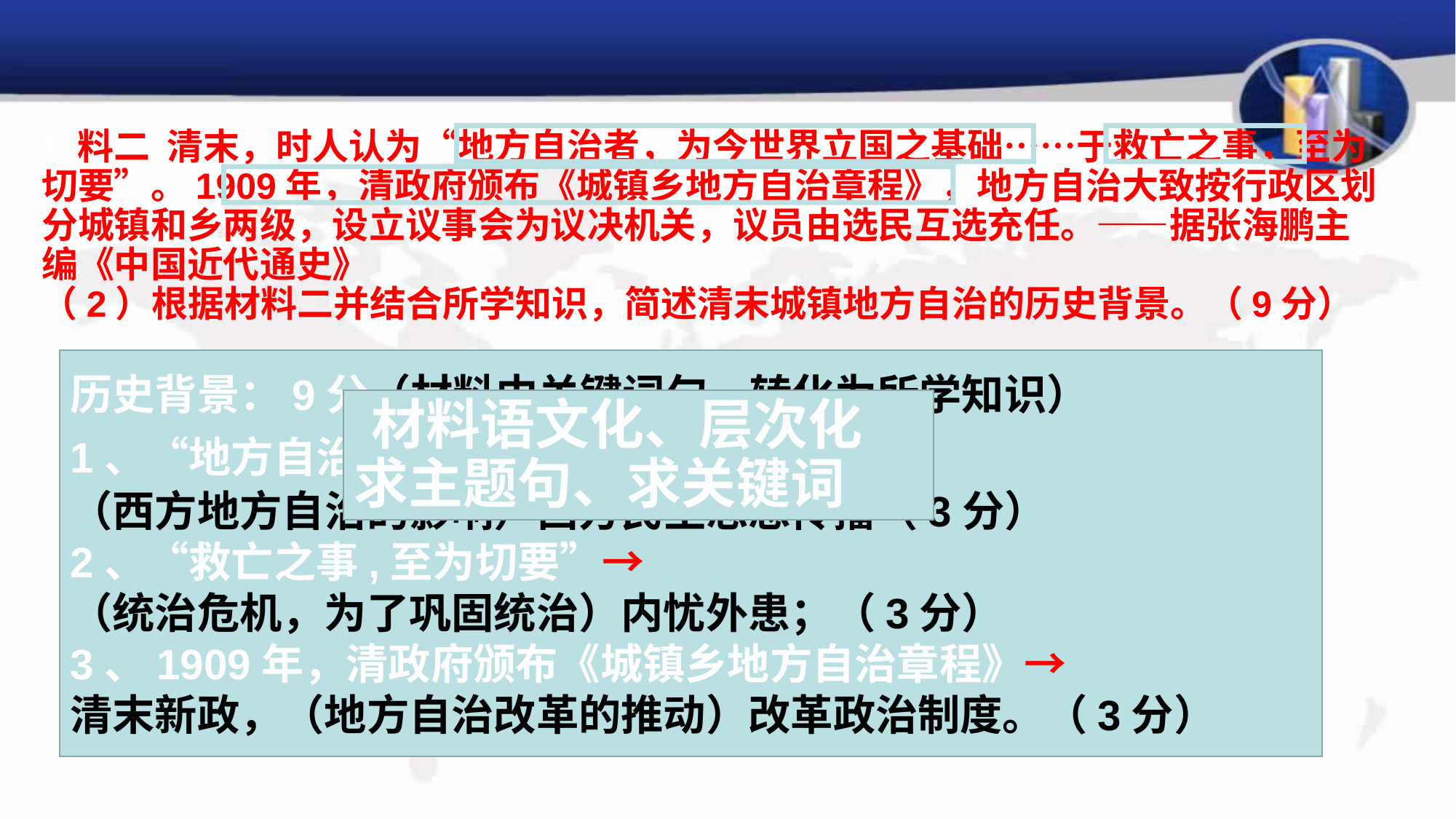

材料二  清末，时人认为“地方自治者，为今世界立国之基础……于救亡之事，至为切要”。1909年，清政府颁布《城镇乡地方自治章程》，地方自治大致按行政区划分城镇和乡两级，设立议事会为议决机关，议员由选民互选充任。——据张海鹏主编《中国近代通史》
（2）根据材料二并结合所学知识，简述清末城镇地方自治的历史背景。（9分）

历史背景：9分（材料中关键词句，转化为所学知识）
1、“地方自治，世界立国之基础” →
（西方地方自治的影响）西方民主思想传播（3分）
2、“救亡之事,至为切要”→
（统治危机，为了巩固统治）内忧外患；（3分）
3、1909年，清政府颁布《城镇乡地方自治章程》→
清末新政，（地方自治改革的推动）改革政治制度。（3分）
 材料语文化、层次化
求主题句、求关键词